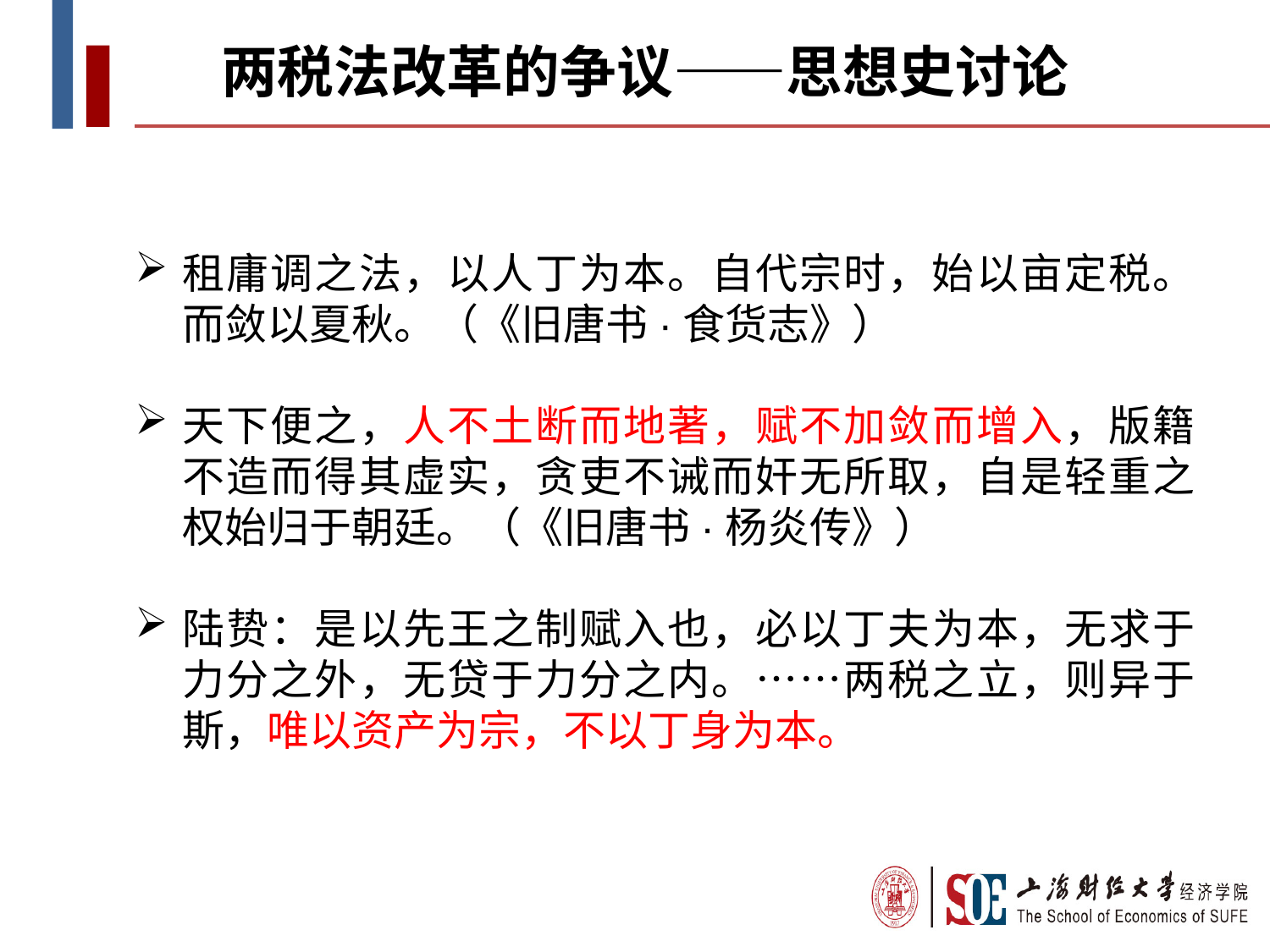

两税法改革的争议——思想史讨论

租庸调之法，以人丁为本。自代宗时，始以亩定税。而敛以夏秋。（《旧唐书·食货志》）

天下便之，人不土断而地著，赋不加敛而增入，版籍不造而得其虚实，贪吏不诫而奸无所取，自是轻重之权始归于朝廷。（《旧唐书·杨炎传》）

陆贽：是以先王之制赋入也，必以丁夫为本，无求于力分之外，无贷于力分之内。……两税之立，则异于斯，唯以资产为宗，不以丁身为本。